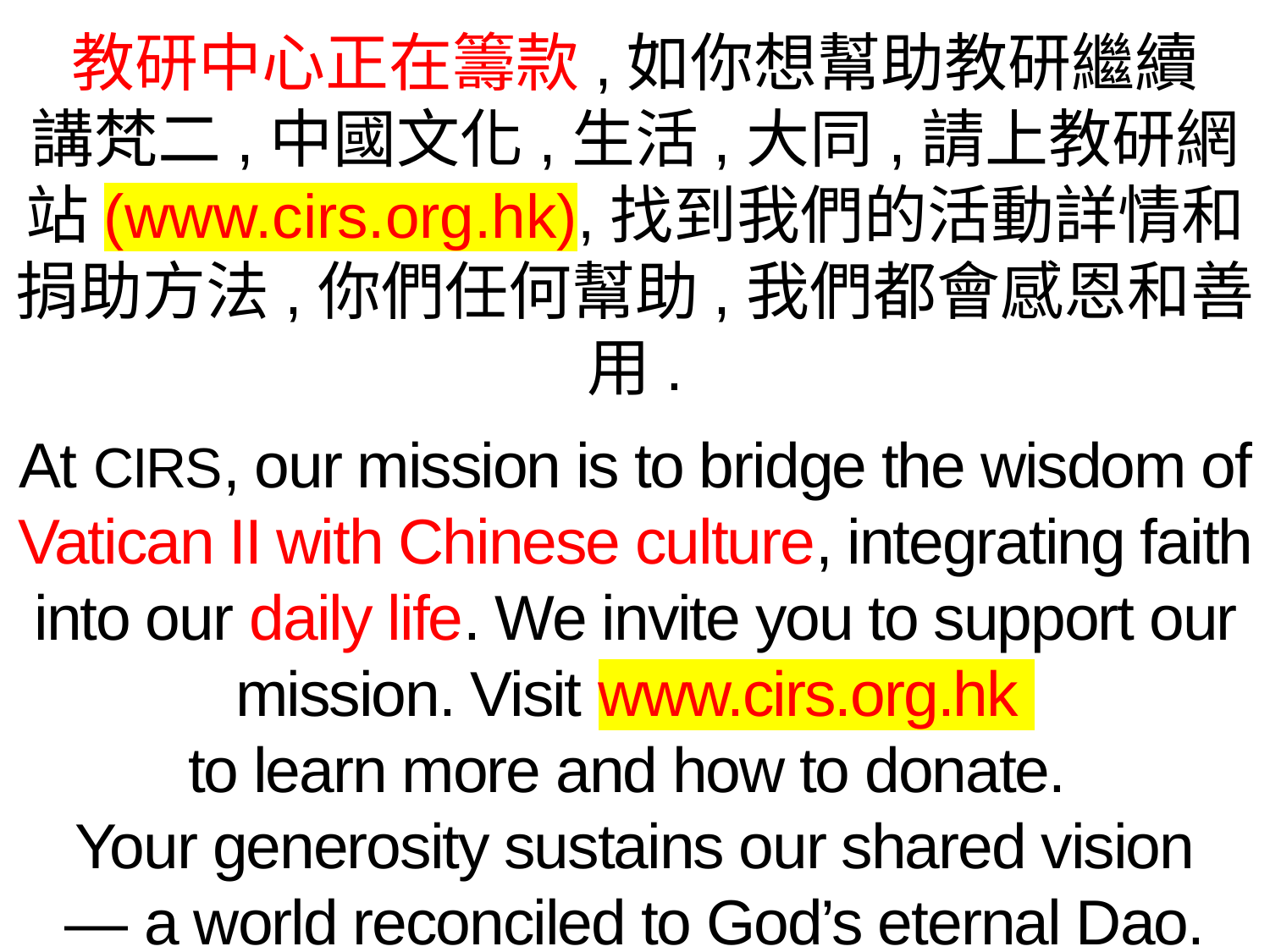

教研中心正在籌款,如你想幫助教研繼續
講梵二,中國文化,生活,大同,請上教研網站(www.cirs.org.hk),找到我們的活動詳情和捐助方法,你們任何幫助,我們都會感恩和善用.
At CIRS, our mission is to bridge the wisdom of Vatican II with Chinese culture, integrating faith into our daily life. We invite you to support our mission. Visit www.cirs.org.hk
to learn more and how to donate.
Your generosity sustains our shared vision
— a world reconciled to God’s eternal Dao.